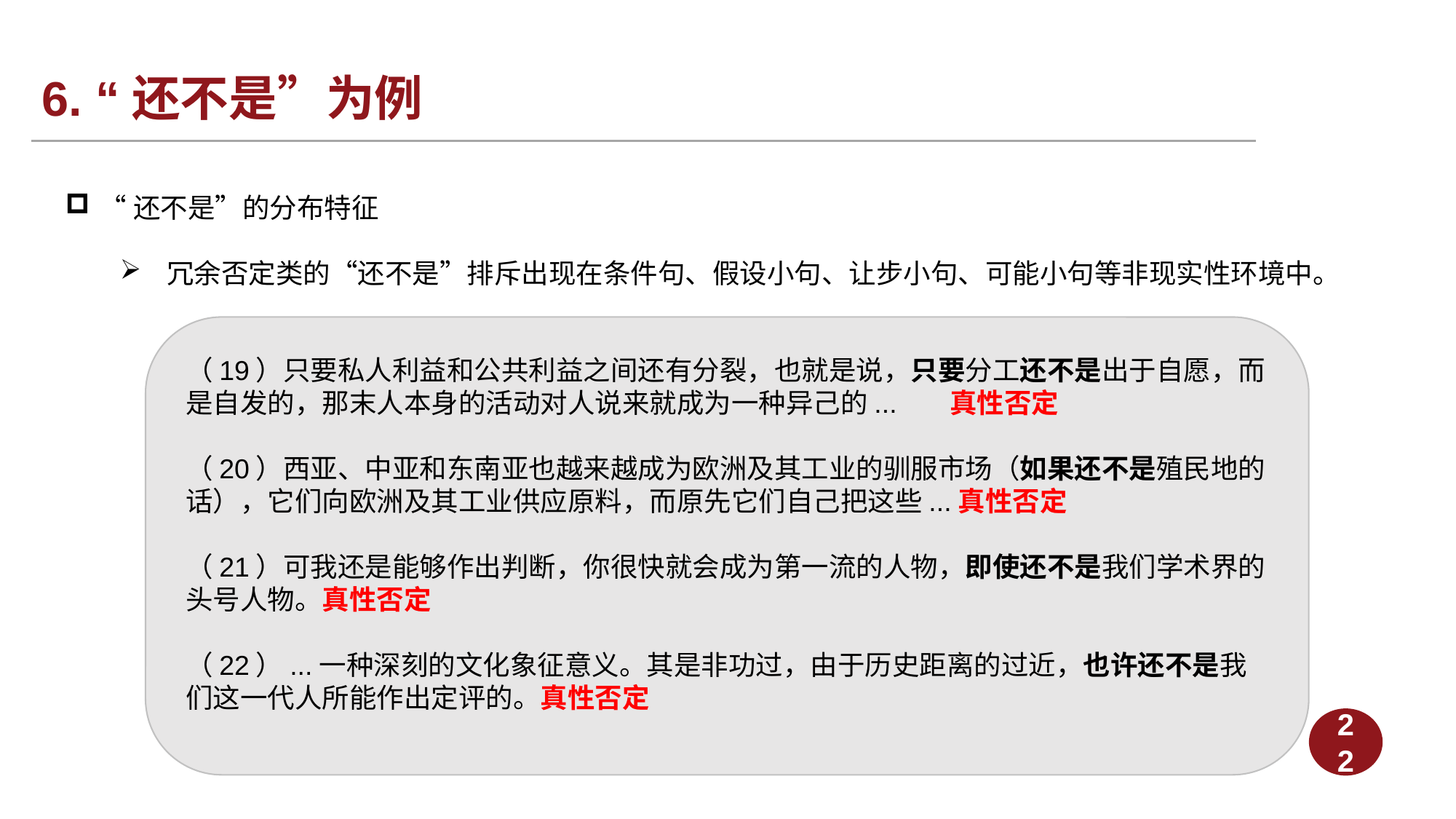

# 6. “还不是”为例

“还不是”的分布特征

 冗余否定类的“还不是”排斥出现在条件句、假设小句、让步小句、可能小句等非现实性环境中。

（19）只要私人利益和公共利益之间还有分裂，也就是说，只要分工还不是出于自愿，而是自发的，那末人本身的活动对人说来就成为一种异己的...	真性否定

（20）西亚、中亚和东南亚也越来越成为欧洲及其工业的驯服市场（如果还不是殖民地的话），它们向欧洲及其工业供应原料，而原先它们自己把这些...真性否定

（21）可我还是能够作出判断，你很快就会成为第一流的人物，即使还不是我们学术界的头号人物。真性否定

（22）...一种深刻的文化象征意义。其是非功过，由于历史距离的过近，也许还不是我们这一代人所能作出定评的。真性否定

22